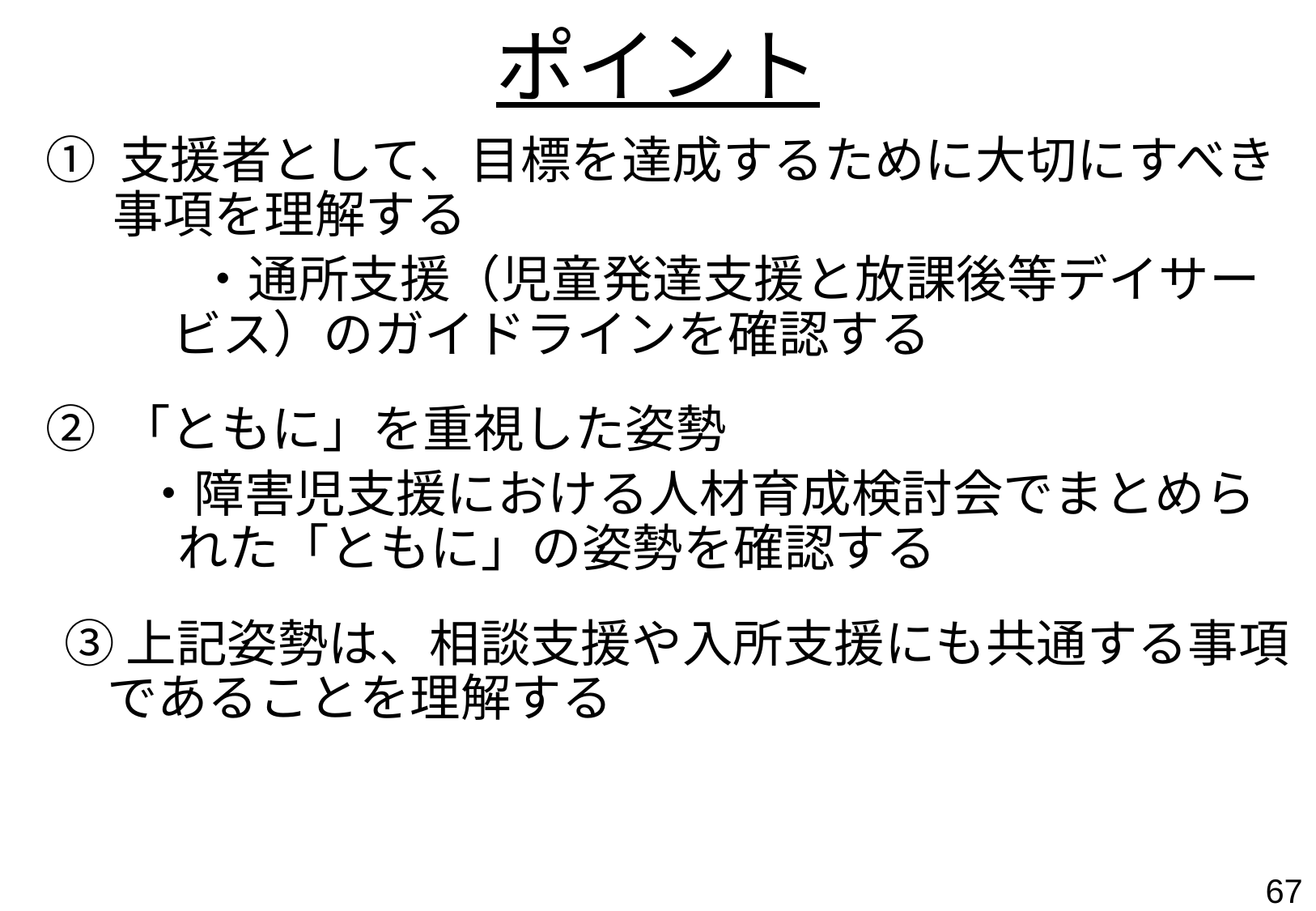

# ポイント
① 支援者として、目標を達成するために大切にすべき事項を理解する
　　　・通所支援（児童発達支援と放課後等デイサービス）のガイドラインを確認する
② 「ともに」を重視した姿勢
・障害児支援における人材育成検討会でまとめられた「ともに」の姿勢を確認する
　③ 上記姿勢は、相談支援や入所支援にも共通する事項であることを理解する

67